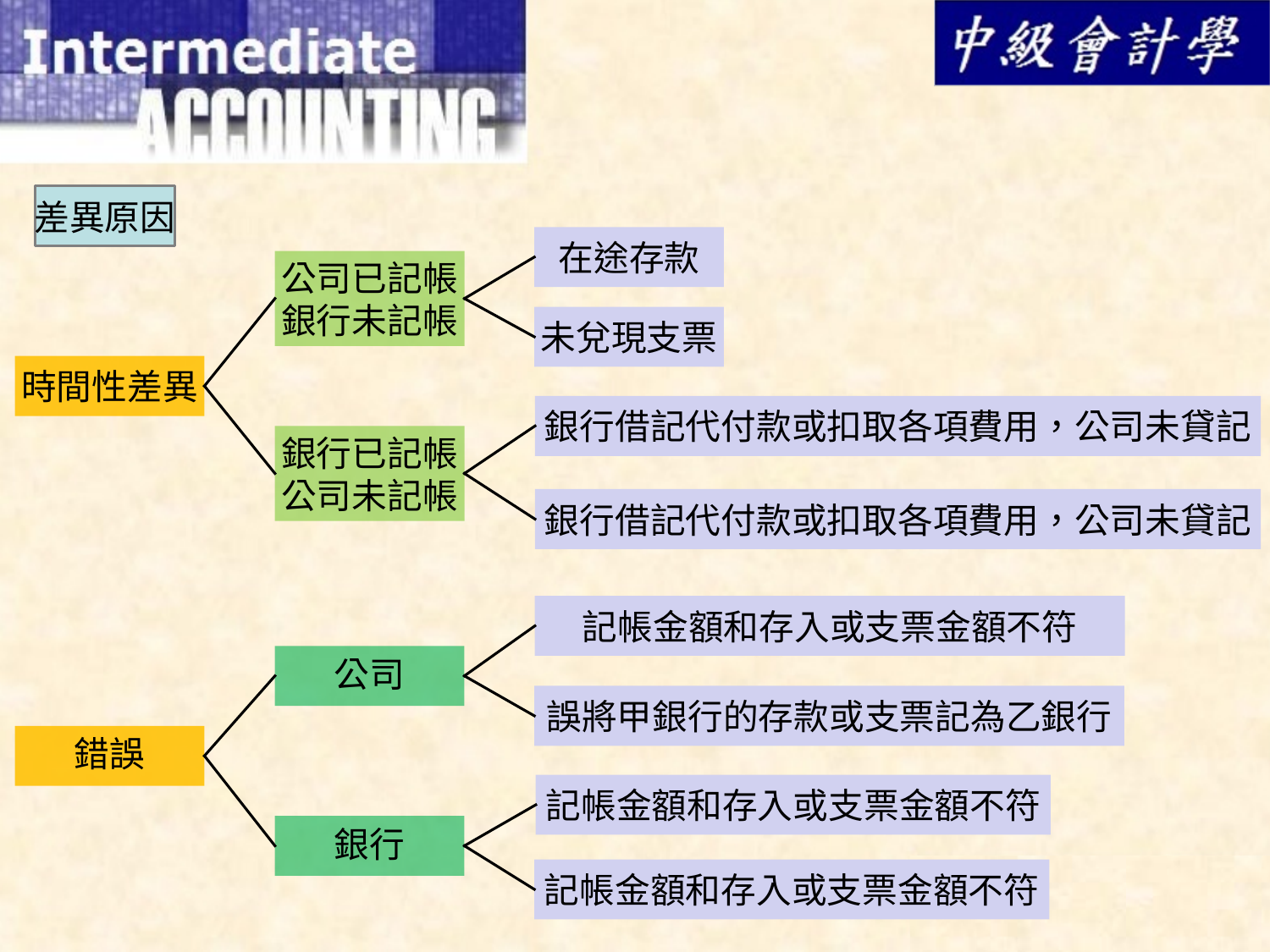

差異原因
在途存款
公司已記帳
銀行未記帳
未兌現支票
時間性差異
銀行借記代付款或扣取各項費用，公司未貸記
銀行已記帳
公司未記帳
銀行借記代付款或扣取各項費用，公司未貸記
記帳金額和存入或支票金額不符
公司
誤將甲銀行的存款或支票記為乙銀行
錯誤
記帳金額和存入或支票金額不符
銀行
記帳金額和存入或支票金額不符